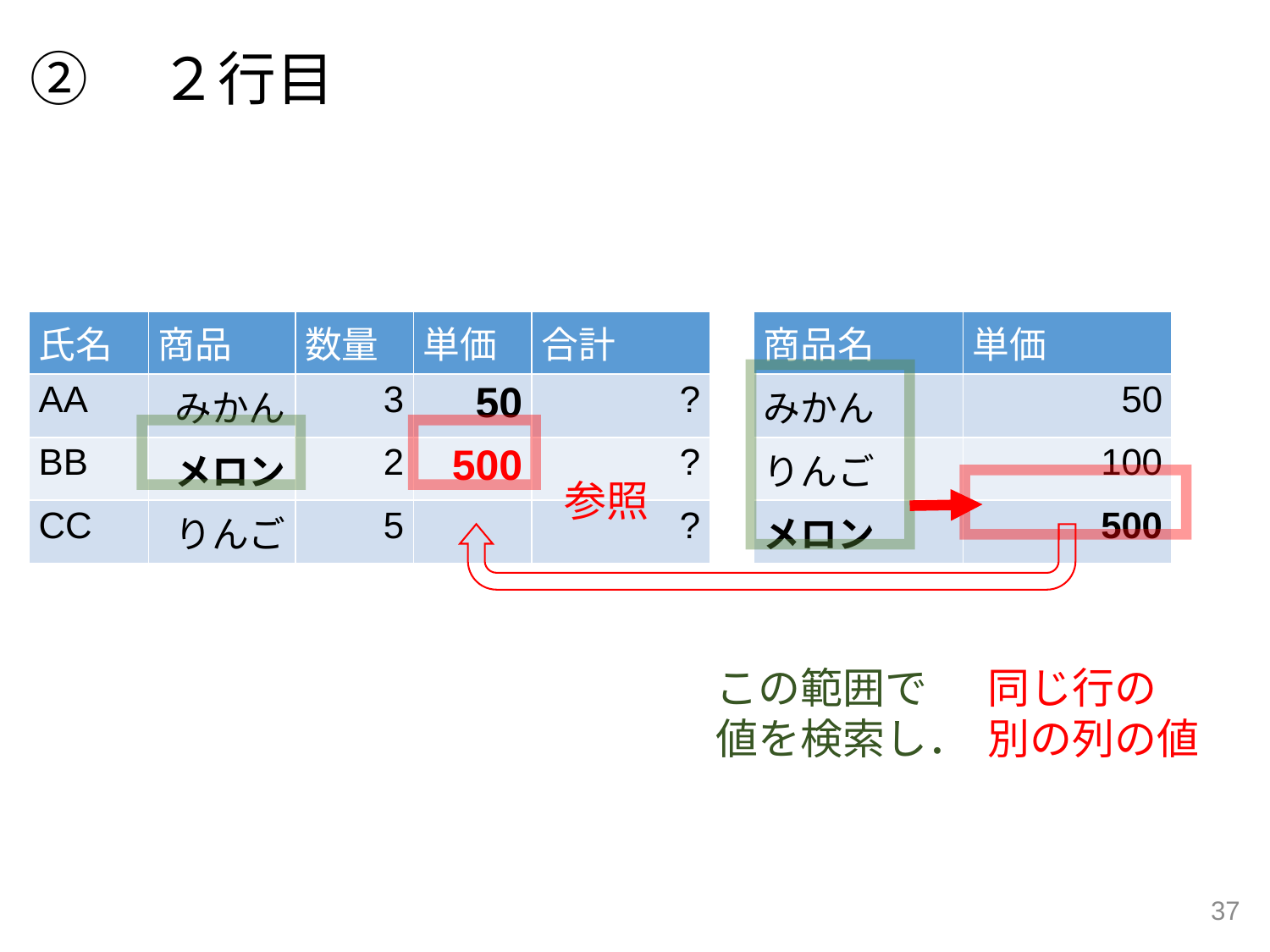

# ②　２行目
| 氏名 | 商品 | 数量 | 単価 | 合計 |
| --- | --- | --- | --- | --- |
| AA | みかん | 3 | 50 | ? |
| BB | メロン | 2 | 500 | ? |
| CC | りんご | 5 |  | ? |
| 商品名 | 単価 |
| --- | --- |
| みかん | 50 |
| りんご | 100 |
| メロン | 500 |

参照

この範囲で
値を検索し．
同じ行の
別の列の値
37